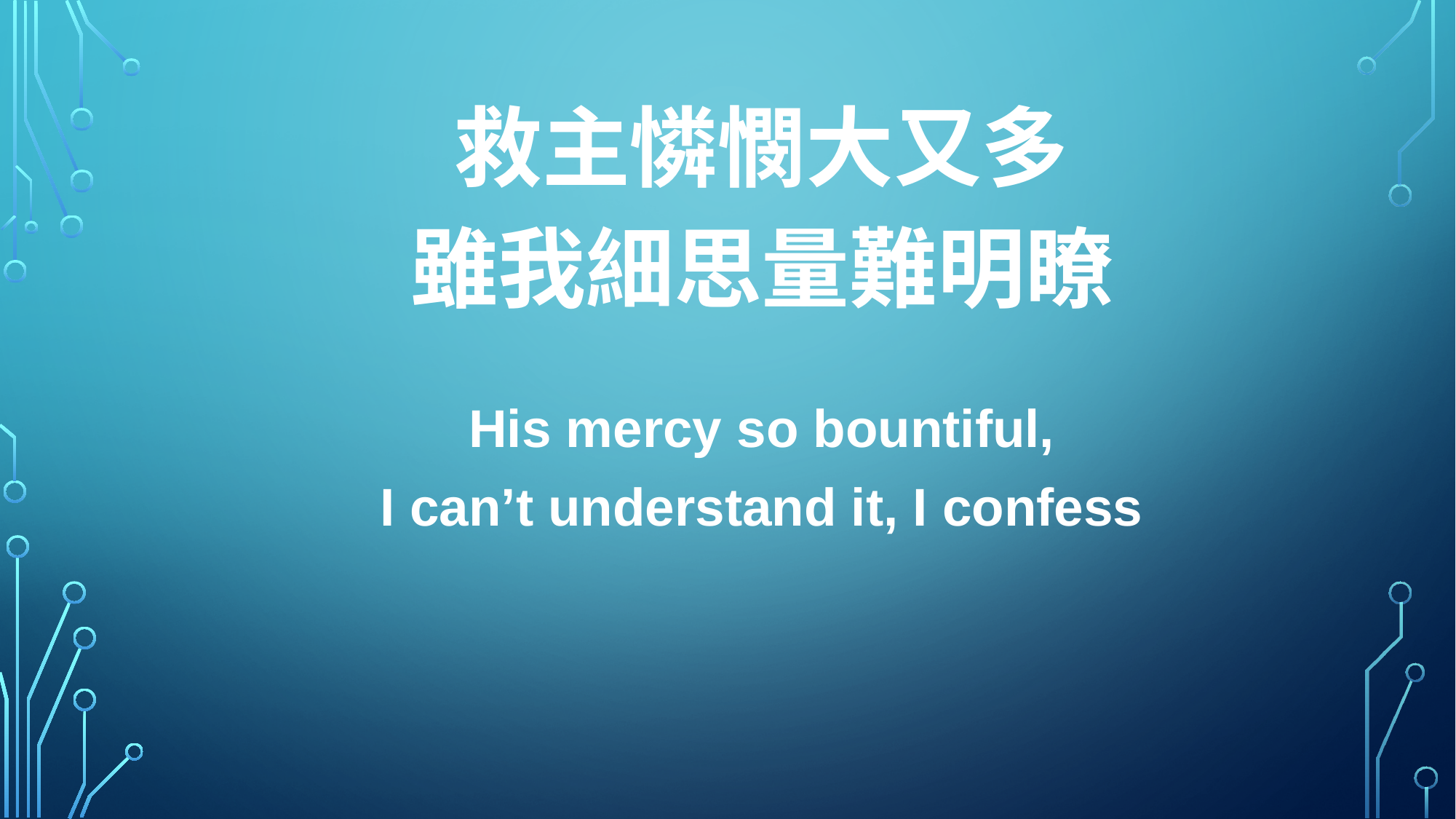

救主憐憫大又多
雖我細思量難明瞭

His mercy so bountiful,
I can’t understand it, I confess